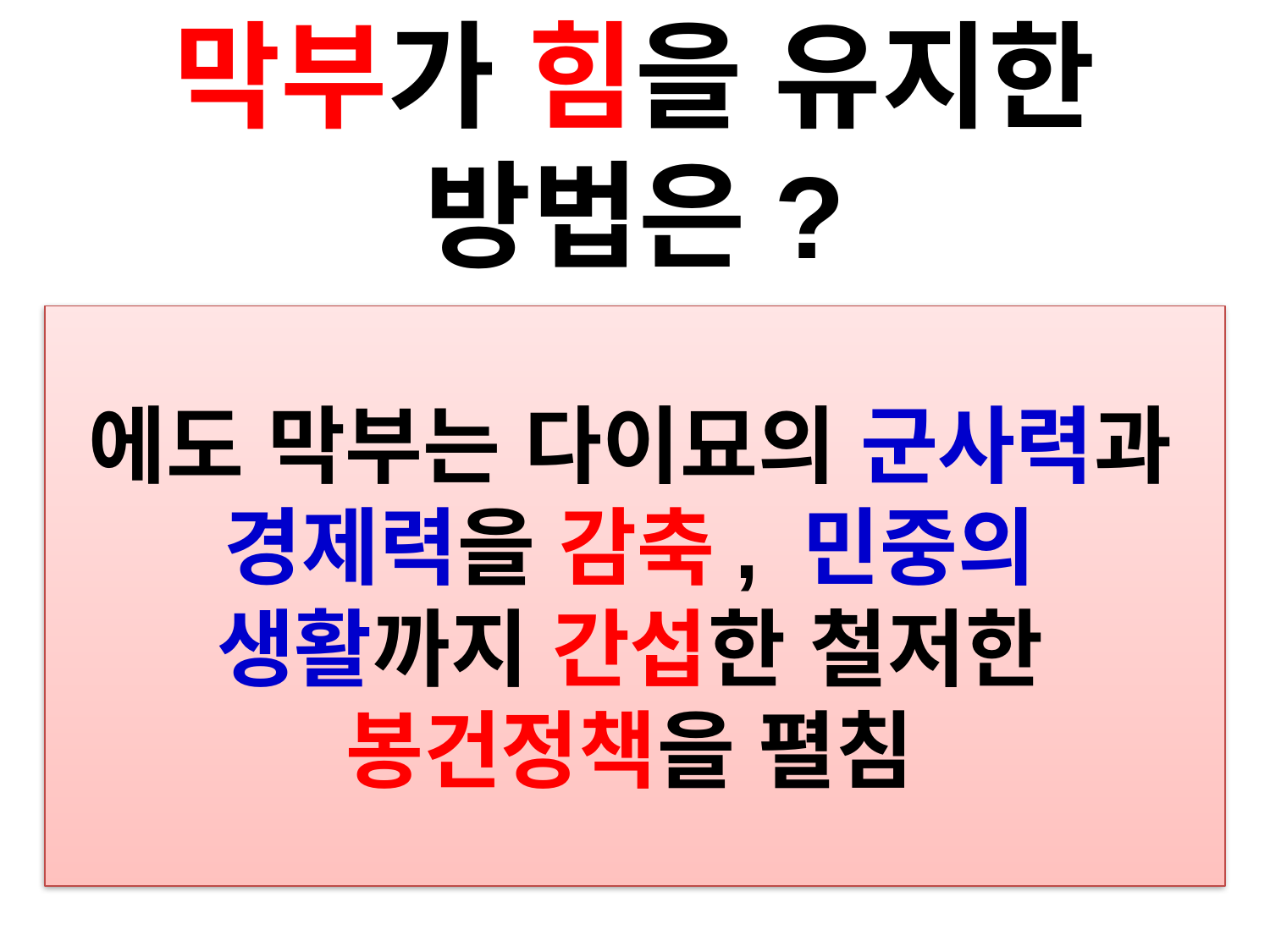

막부가 힘을 유지한 방법은?

에도 막부는 다이묘의 군사력과 경제력을 감축, 민중의 생활까지 간섭한 철저한 봉건정책을 펼침